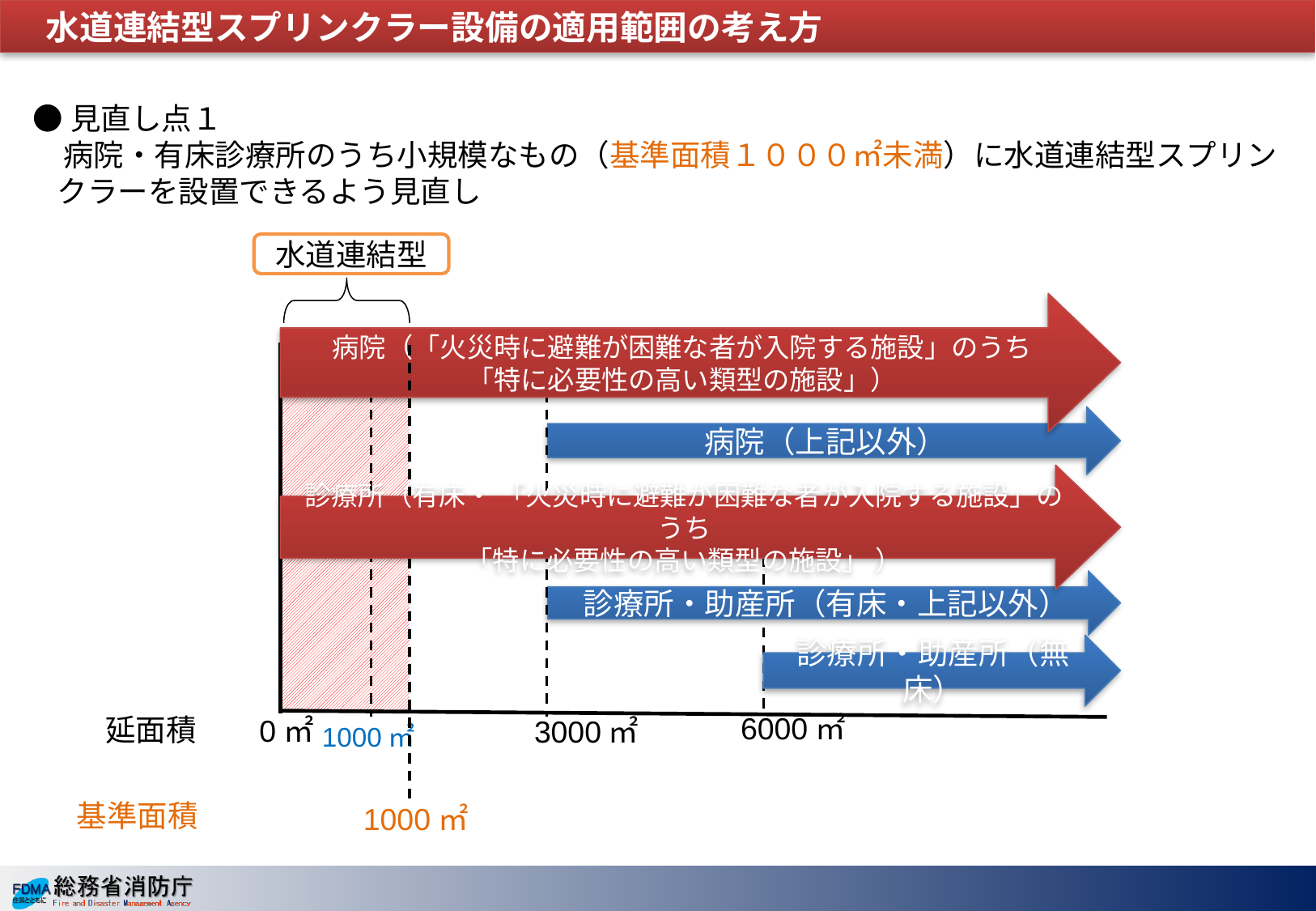

水道連結型スプリンクラー設備の適用範囲の考え方
●見直し点１
　病院・有床診療所のうち小規模なもの（基準面積１０００㎡未満）に水道連結型スプリンクラーを設置できるよう見直し
水道連結型

病院（「火災時に避難が困難な者が入院する施設」のうち
「特に必要性の高い類型の施設」）

病院（上記以外）
診療所（有床・ 「火災時に避難が困難な者が入院する施設」のうち
「特に必要性の高い類型の施設」 ）
診療所・助産所（有床・上記以外）
診療所・助産所（無床）
6000㎡
延面積
0㎡
3000㎡
1000㎡
基準面積
1000㎡